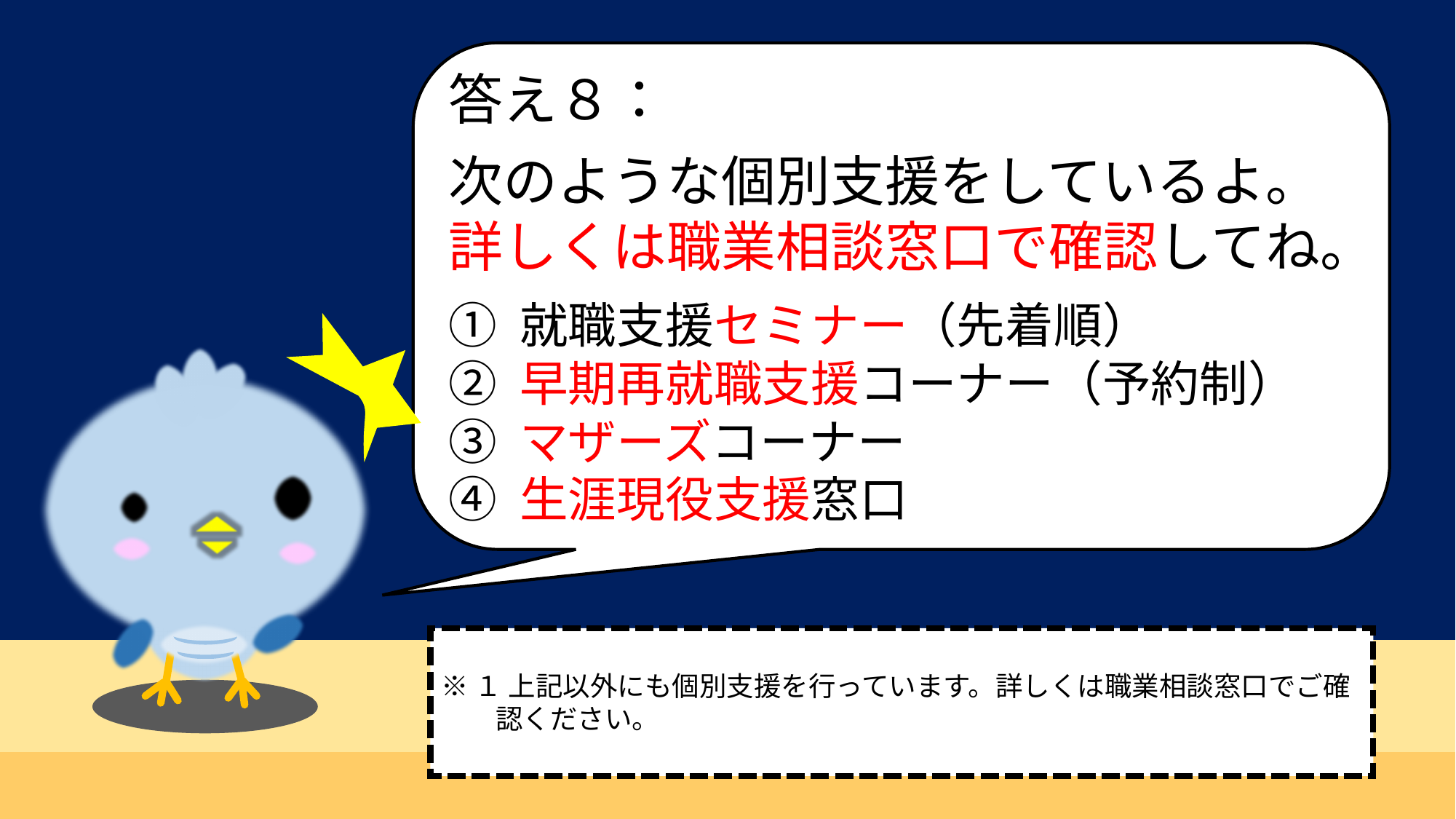

答え８：

次のような個別支援をしているよ。
詳しくは職業相談窓口で確認してね。

① 就職支援セミナー（先着順）
② 早期再就職支援コーナー（予約制）
③ マザーズコーナー
④ 生涯現役支援窓口

※１ 上記以外にも個別支援を行っています。詳しくは職業相談窓口でご確
　　認ください。